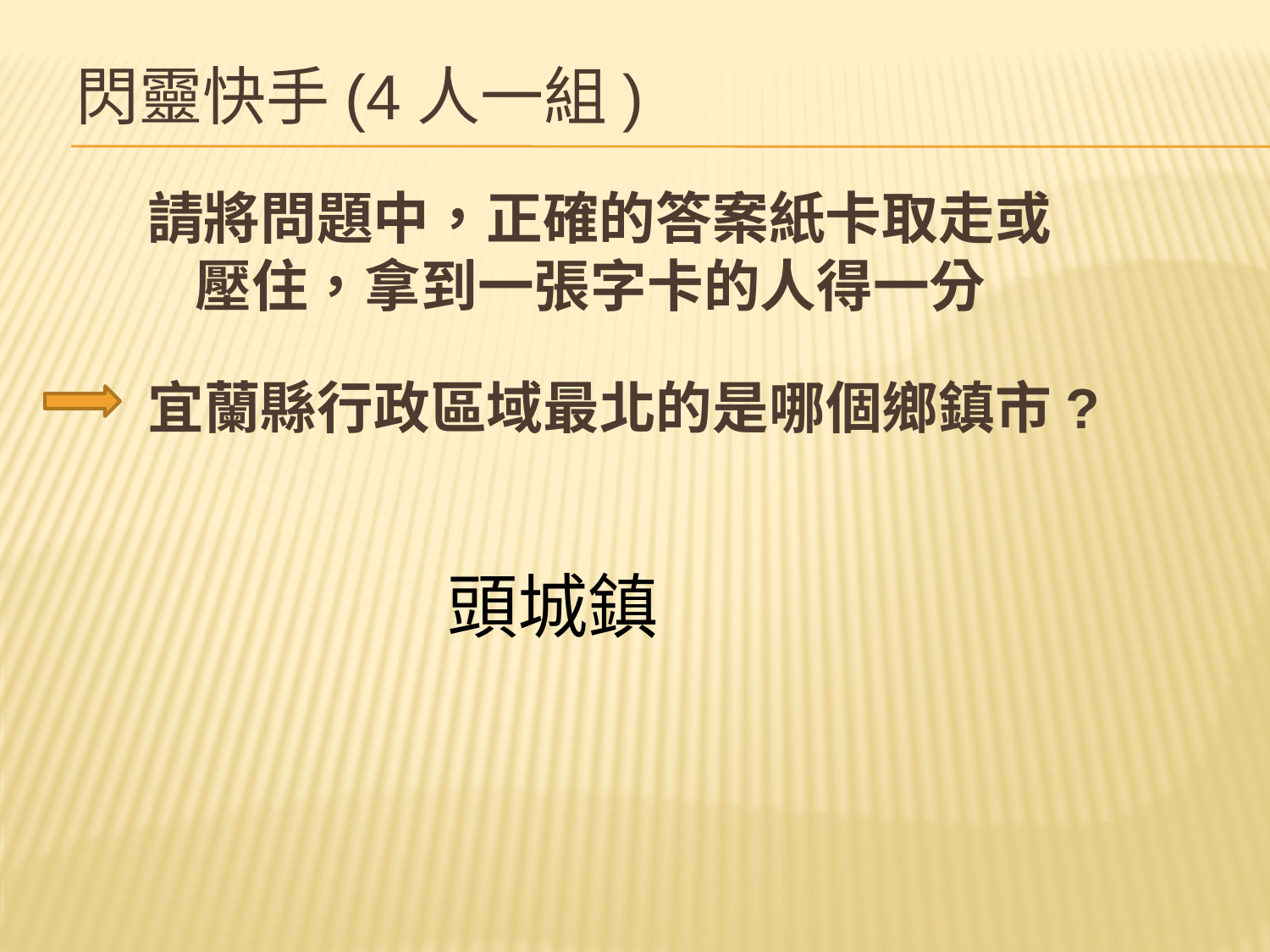

# 閃靈快手(4人一組)
請將問題中，正確的答案紙卡取走或壓住，拿到一張字卡的人得一分
宜蘭縣行政區域最北的是哪個鄉鎮市?

頭城鎮